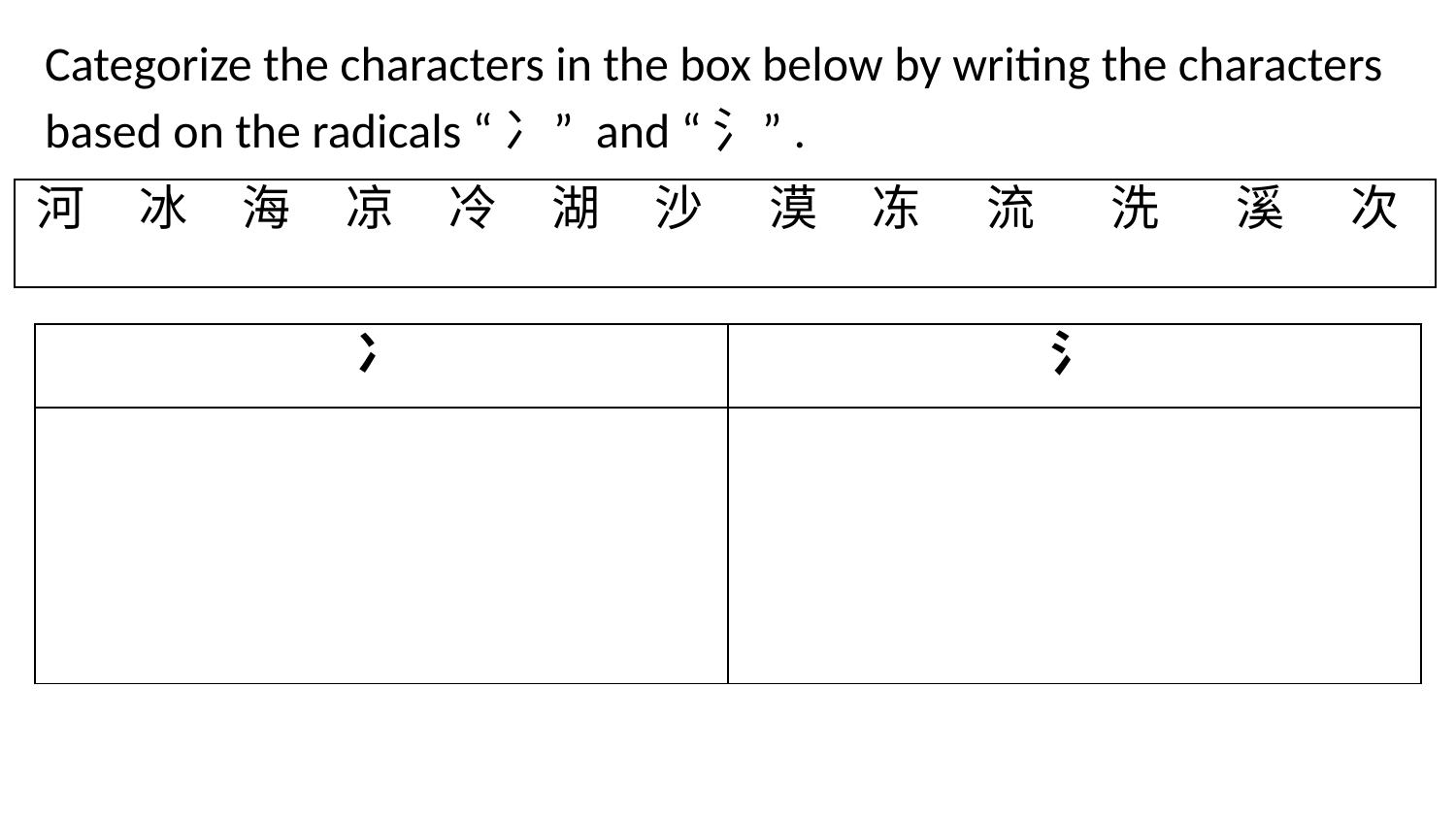

Categorize the characters in the box below by writing the characters based on the radicals “冫” and “氵”.

| 河 冰 海 凉 冷 湖 沙 漠 冻 流 洗 溪 次 |
| --- |
| 冫 | 氵 |
| --- | --- |
|  |  |